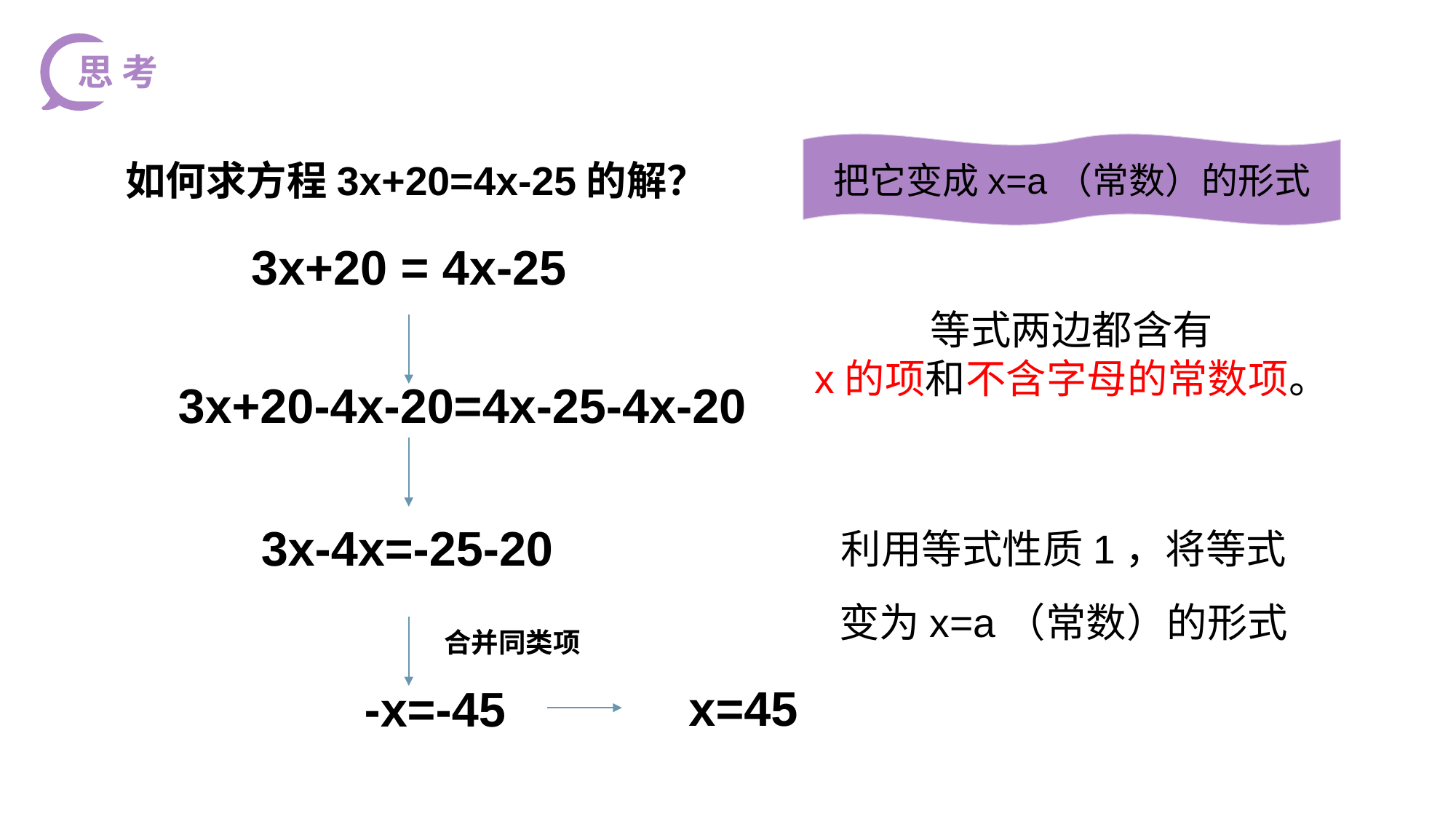

思 考
把它变成x=a（常数）的形式
如何求方程3x+20=4x-25的解？
3x+20 = 4x-25
等式两边都含有
x的项和不含字母的常数项。
3x+20-4x-20=4x-25-4x-20
利用等式性质1，将等式
变为x=a（常数）的形式
3x-4x=-25-20
合并同类项
x=45
-x=-45